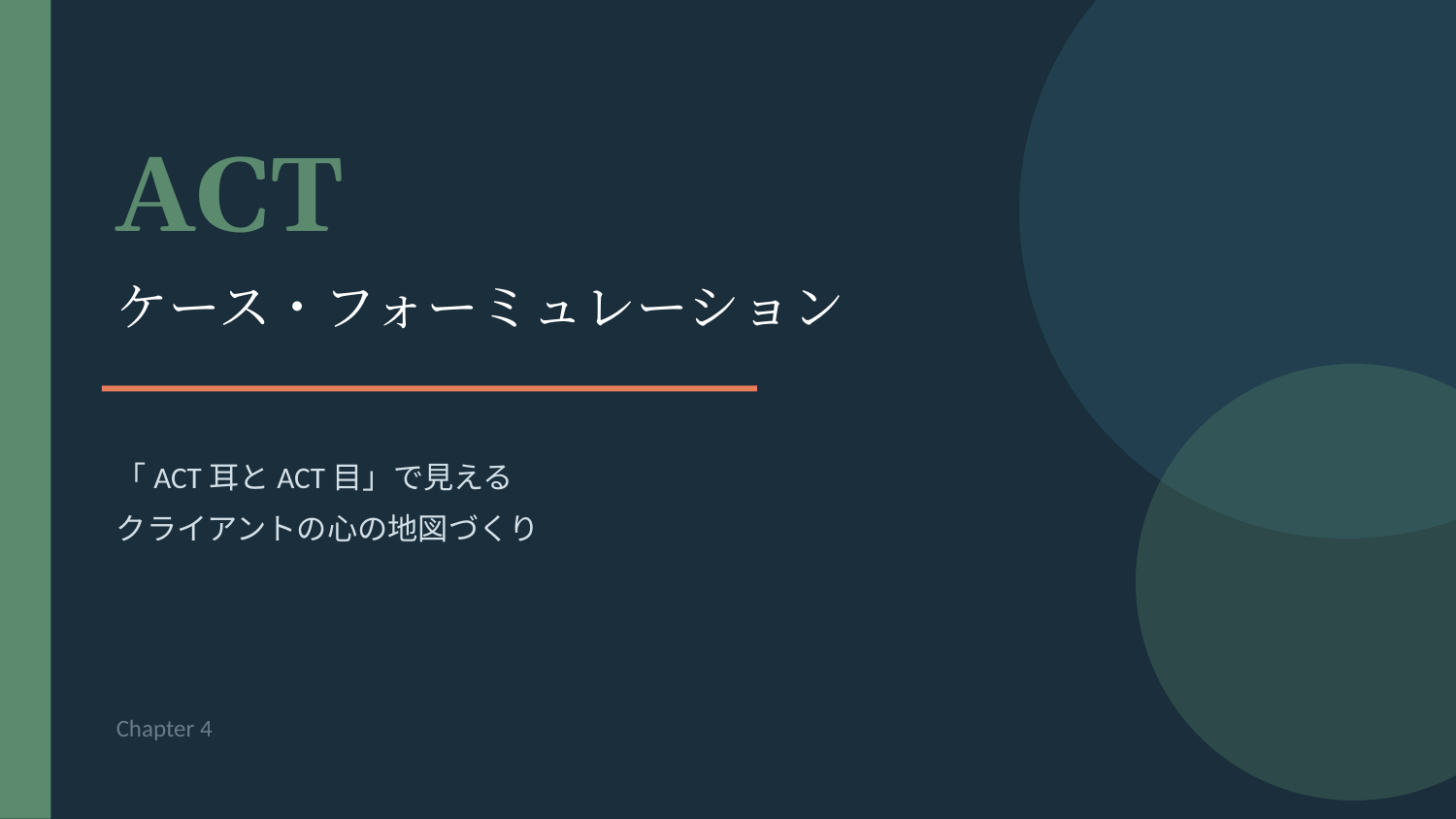

ACT
ケース・フォーミュレーション

「ACT耳とACT目」で見える
クライアントの心の地図づくり
Chapter 4